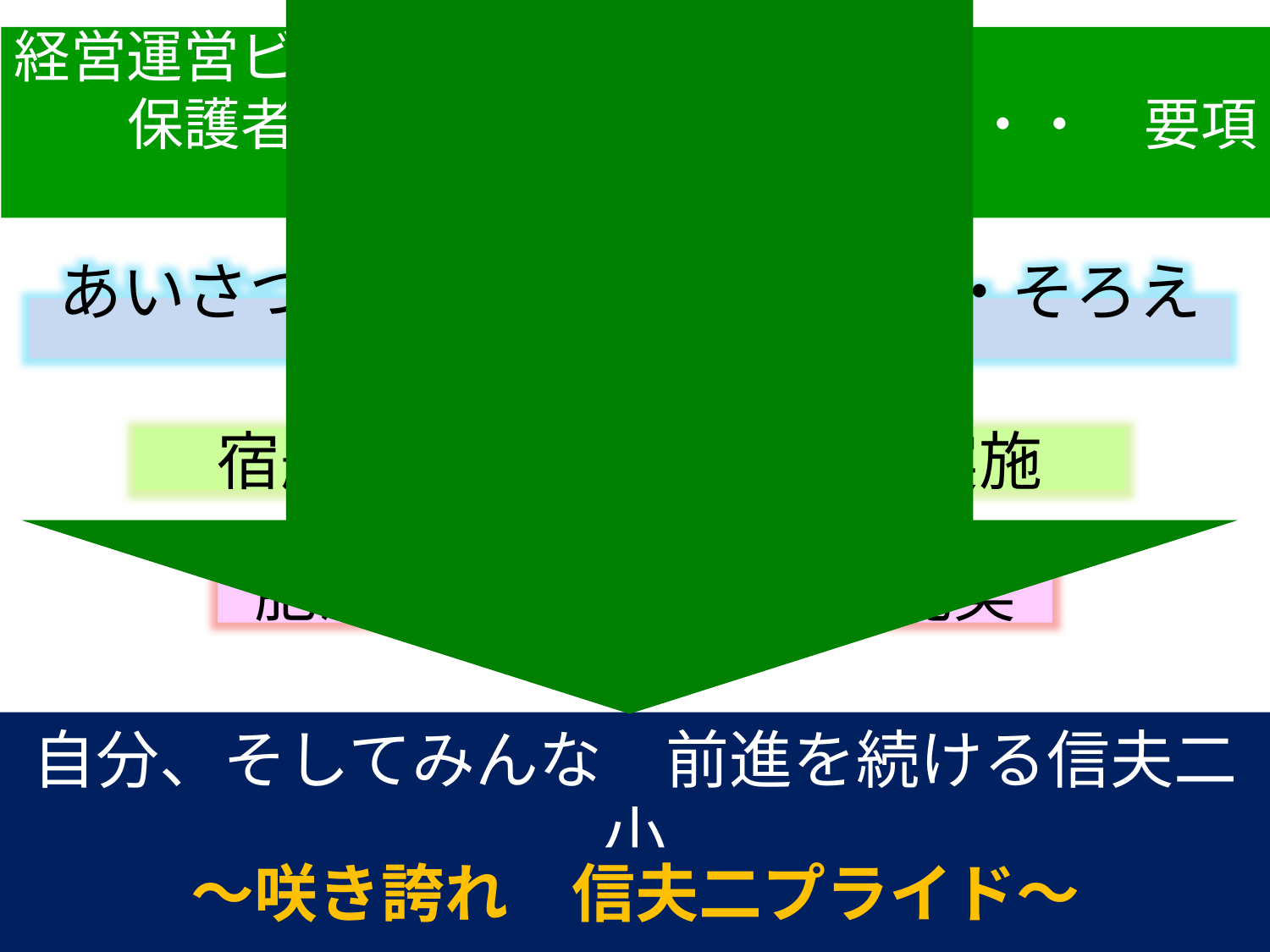

経営運営ビジョンの重点
　　保護者・地域の皆さんとともに・・・　要項ｐ２３
あいさつ・返事・きまりを守る・そろえる指導
宿題と自主学習の確実な実施
肥満傾向の改善指導の充実
自分、そしてみんな　前進を続ける信夫二小

～咲き誇れ　信夫二プライド～